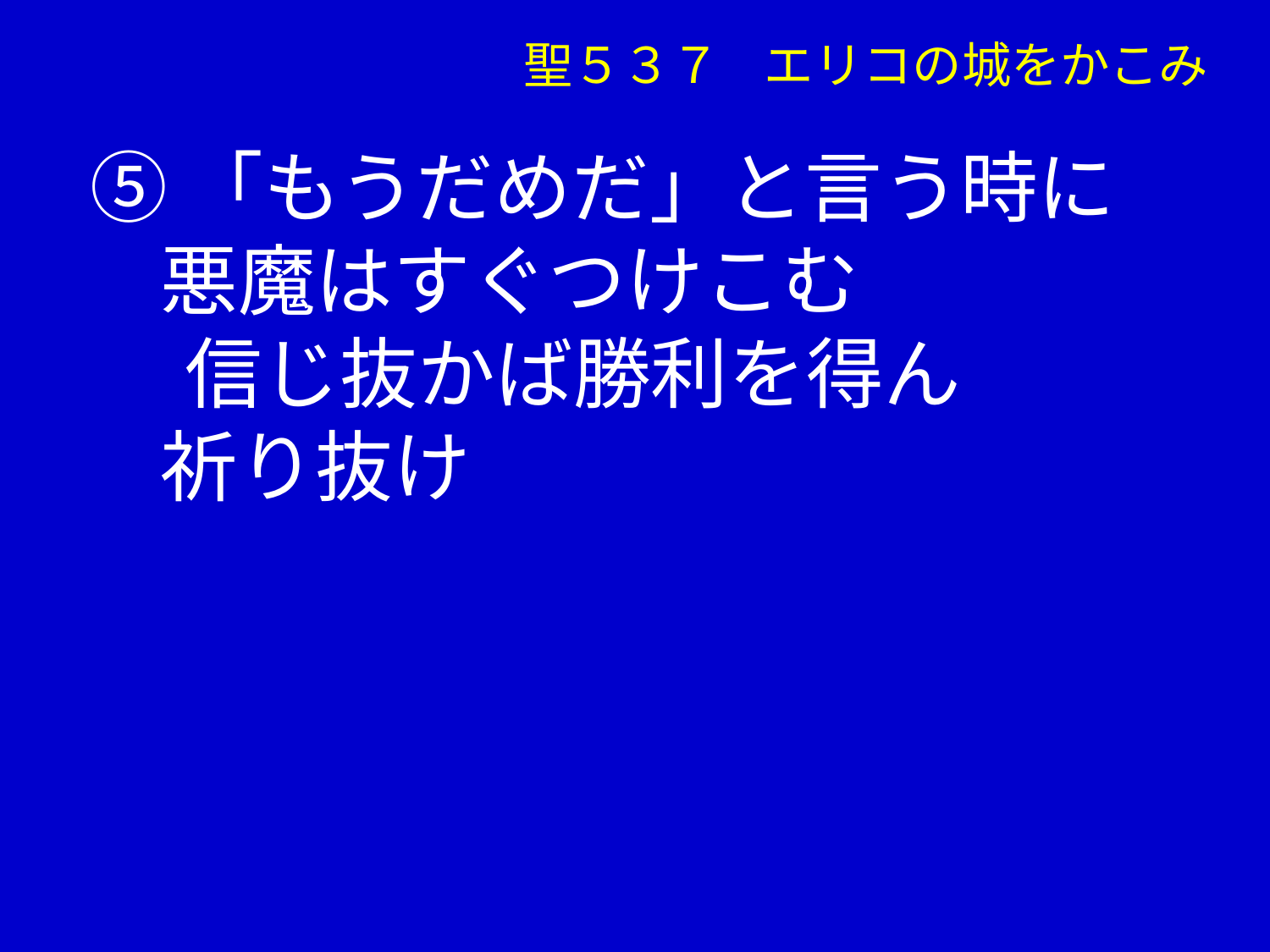

聖５３７    エリコの城をかこみ
⑤「もうだめだ」と言う時に
   悪魔はすぐつけこむ
　 信じ抜かば勝利を得ん
   祈り抜け